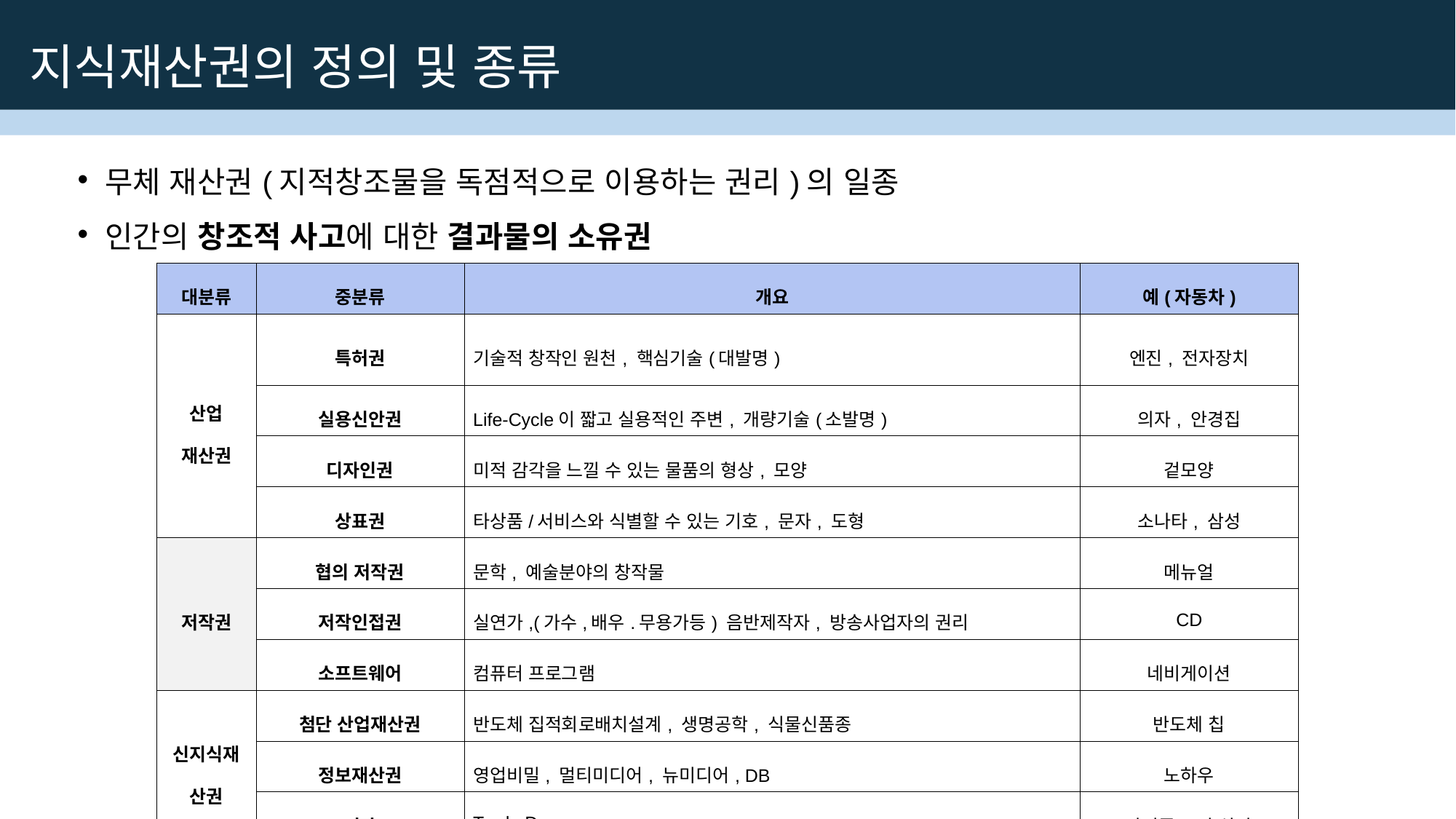

지식재산권의 정의 및 종류
무체 재산권(지적창조물을 독점적으로 이용하는 권리)의 일종
인간의 창조적 사고에 대한 결과물의 소유권
| 대분류 | 중분류 | 개요 | 예(자동차) |
| --- | --- | --- | --- |
| 산업 재산권 | 특허권 | 기술적 창작인 원천, 핵심기술(대발명) | 엔진, 전자장치 |
|  | 실용신안권 | Life-Cycle이 짧고 실용적인 주변, 개량기술(소발명) | 의자, 안경집 |
|  | 디자인권 | 미적 감각을 느낄 수 있는 물품의 형상, 모양 | 겉모양 |
|  | 상표권 | 타상품/서비스와 식별할 수 있는 기호, 문자, 도형 | 소나타, 삼성 |
| 저작권 | 협의 저작권 | 문학, 예술분야의 창작물 | 메뉴얼 |
|  | 저작인접권 | 실연가,(가수,배우.무용가등) 음반제작자, 방송사업자의 권리 | CD |
|  | 소프트웨어 | 컴퓨터 프로그램 | 네비게이션 |
| 신지식재산권 | 첨단 산업재산권 | 반도체 집적회로배치설계, 생명공학, 식물신품종 | 반도체 칩 |
|  | 정보재산권 | 영업비밀, 멀티미디어, 뉴미디어, DB | 노하우 |
|  | 기타 | Trade Dress | 아이폰 포장 상자 |